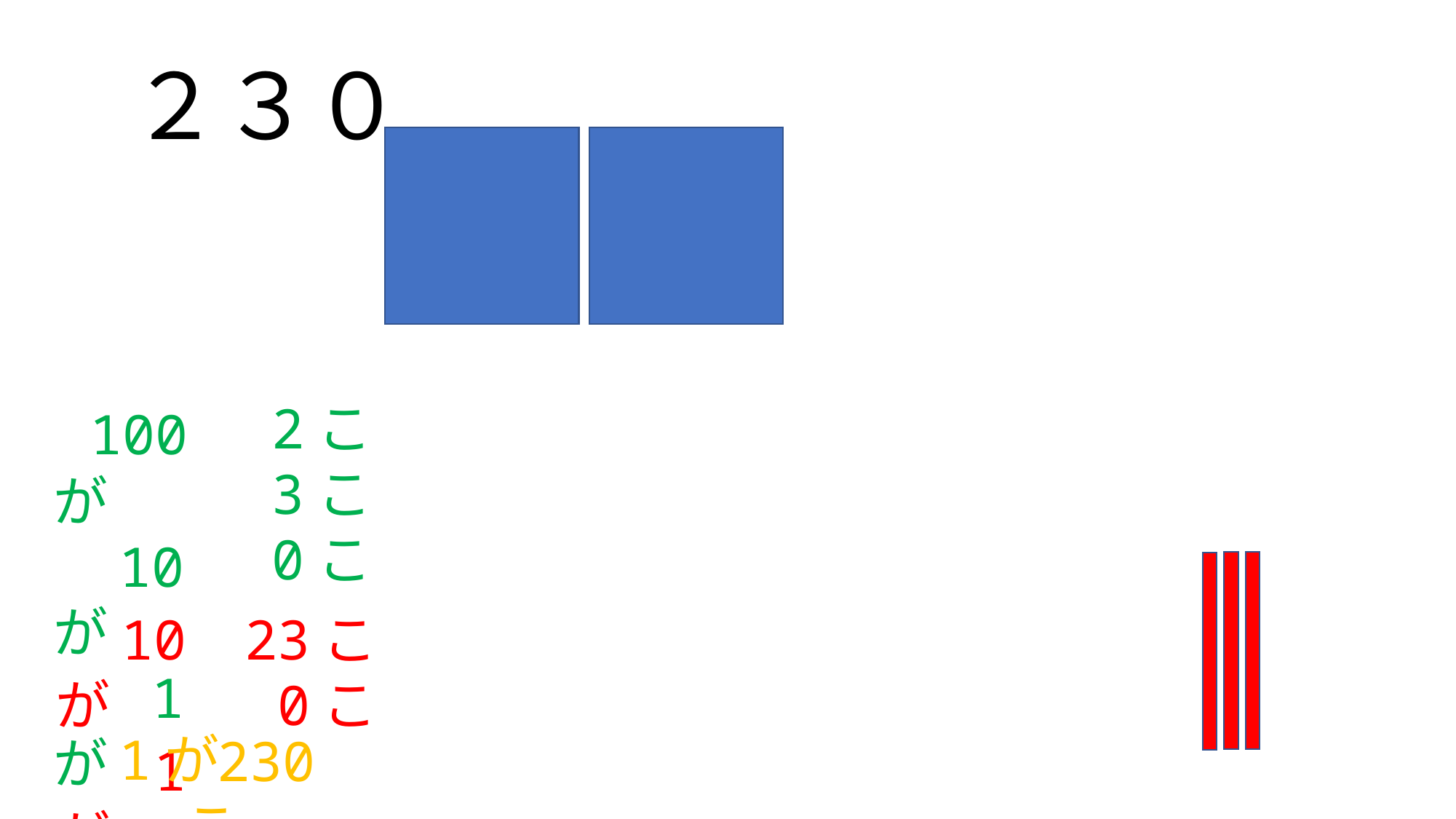

２３０

 100が
  10が
   1が
 2こ
 3こ
 0こ

  10が
   1が
 23こ
  0こ
  1が
 230こ